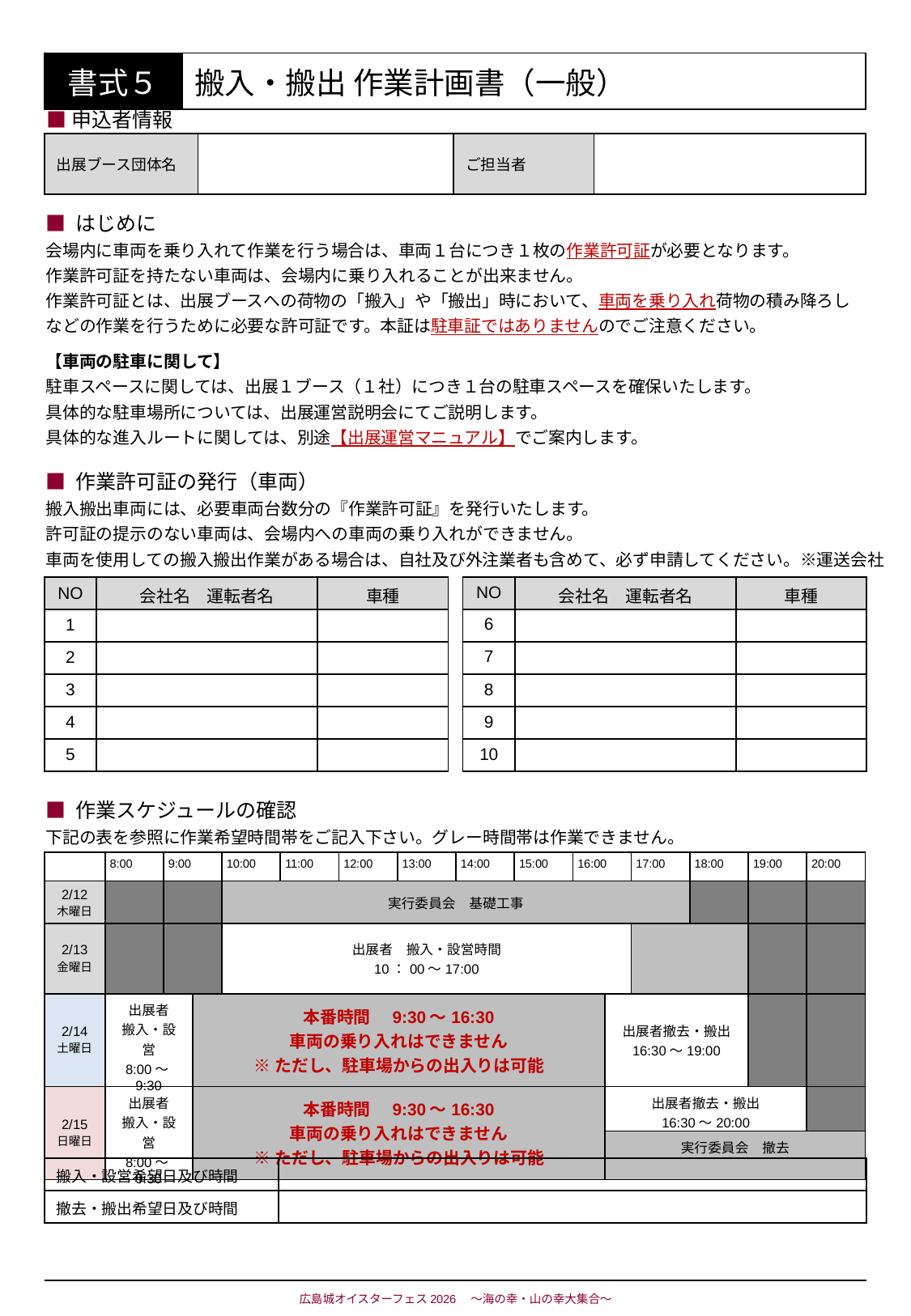

| 書式５ | 搬入・搬出 作業計画書（一般） |
| --- | --- |
■申込者情報
| 出展ブース団体名 |  | ご担当者 |  |
| --- | --- | --- | --- |
■ はじめに
会場内に車両を乗り入れて作業を行う場合は、車両１台につき１枚の作業許可証が必要となります。
作業許可証を持たない車両は、会場内に乗り入れることが出来ません。
作業許可証とは、出展ブースへの荷物の「搬入」や「搬出」時において、車両を乗り入れ荷物の積み降ろしなどの作業を行うために必要な許可証です。本証は駐車証ではありませんのでご注意ください。
【車両の駐車に関して】
駐車スペースに関しては、出展１ブース（１社）につき１台の駐車スペースを確保いたします。
具体的な駐車場所については、出展運営説明会にてご説明します。
具体的な進入ルートに関しては、別途【出展運営マニュアル】でご案内します。
■ 作業許可証の発行（車両）
搬入搬出車両には、必要車両台数分の『作業許可証』を発行いたします。
許可証の提示のない車両は、会場内への車両の乗り入れができません。
車両を使用しての搬入搬出作業がある場合は、自社及び外注業者も含めて、必ず申請してください。※運送会社は除きます
| NO | 会社名　運転者名 | 車種 |
| --- | --- | --- |
| 6 |  |  |
| 7 |  |  |
| 8 |  |  |
| 9 |  |  |
| 10 |  |  |
| NO | 会社名　運転者名 | 車種 |
| --- | --- | --- |
| 1 |  |  |
| 2 |  |  |
| 3 |  |  |
| 4 |  |  |
| 5 |  |  |
■ 作業スケジュールの確認
下記の表を参照に作業希望時間帯をご記入下さい。グレー時間帯は作業できません。
|  | 8:00 | 9:00 |  | 10:00 | 11:00 | 12:00 | 13:00 | 14:00 | 15:00 | 16:00 |  | 17:00 | 18:00 | 19:00 | 20:00 |
| --- | --- | --- | --- | --- | --- | --- | --- | --- | --- | --- | --- | --- | --- | --- | --- |
| 2/12 木曜日 |  |  |  | 実行委員会　基礎工事 |  |  |  |  |  |  |  |  |  |  |  |
| 2/13 金曜日 |  |  |  | 出展者　搬入・設営時間 10：00～17:00 |  |  |  |  |  |  |  |  |  |  |  |
| 2/14 土曜日 | 出展者 搬入・設営 8:00～9:30 |  | 本番時間　9:30～16:30 車両の乗り入れはできません ※ただし、駐車場からの出入りは可能 |  |  |  |  |  |  |  | 出展者撤去・搬出 16:30～19:00 |  |  |  |  |
| 2/15 日曜日 | 出展者 搬入・設営 8:00～9:30 |  | 本番時間　9:30～16:30 車両の乗り入れはできません ※ただし、駐車場からの出入りは可能 |  |  |  |  |  |  |  | 出展者撤去・搬出 16:30～20:00 |  |  |  |  |
|  |  |  |  |  |  |  |  |  |  |  | 実行委員会　撤去 |  |  |  |  |
| 搬入・設営希望日及び時間 |  |
| --- | --- |
| 撤去・搬出希望日及び時間 |  |
広島城オイスターフェス2026　～海の幸・山の幸大集合～